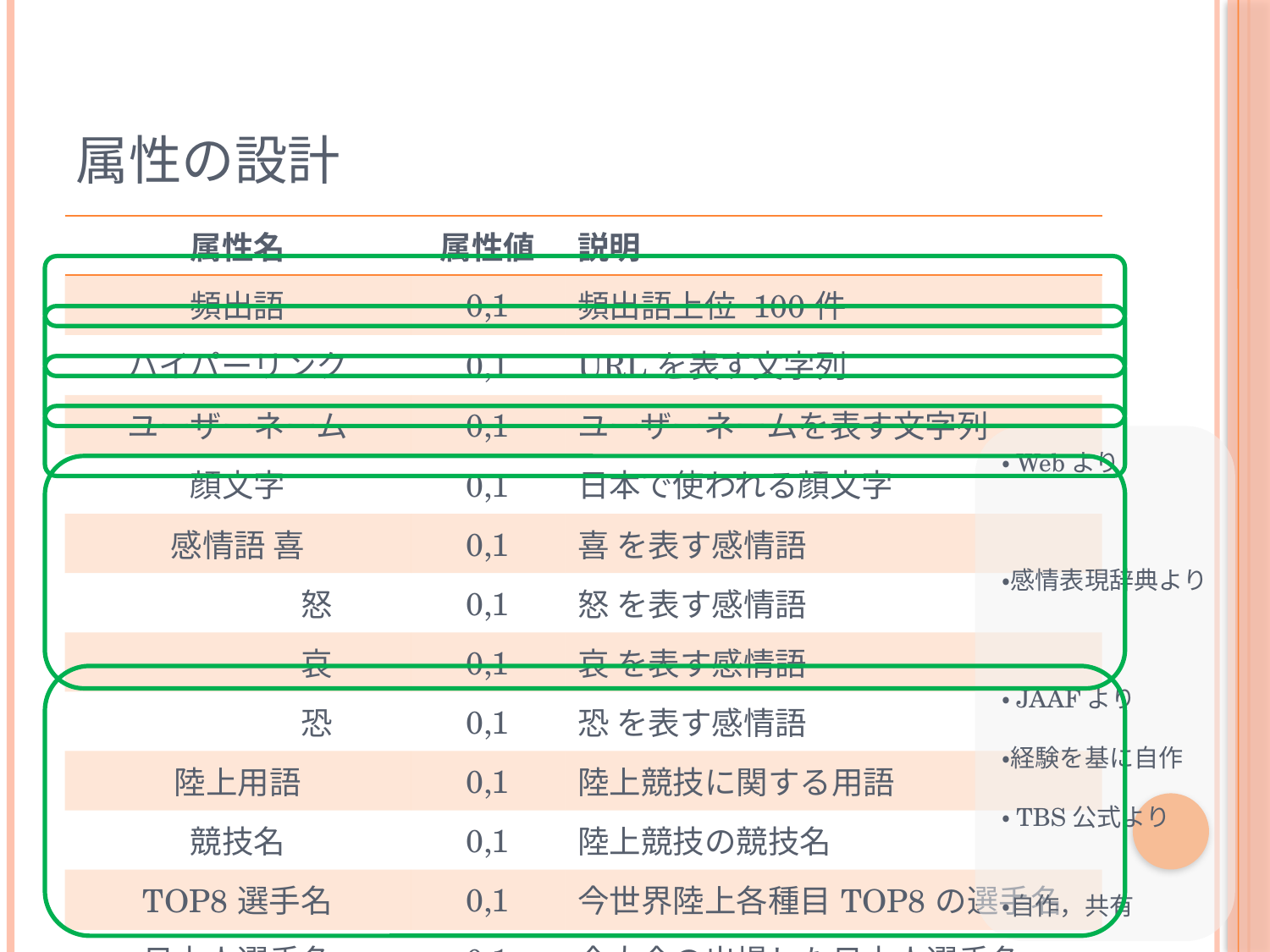

# 属性の設計
| 属性名 | 属性値 | 説明 |
| --- | --- | --- |
| 頻出語 | 0,1 | 頻出語上位 100件 |
| ハイパーリンク | 0,1 | URLを表す文字列 |
| ユーザーネーム | 0,1 | ユーザーネームを表す文字列 |
| 顔文字 | 0,1 | 日本で使われる顔文字 |
| 感情語 喜 | 0,1 | 喜 を表す感情語 |
| 怒 | 0,1 | 怒 を表す感情語 |
| 哀 | 0,1 | 哀 を表す感情語 |
| 恐 | 0,1 | 恐 を表す感情語 |
| 陸上用語 | 0,1 | 陸上競技に関する用語 |
| 競技名 | 0,1 | 陸上競技の競技名 |
| TOP8選手名 | 0,1 | 今世界陸上各種目TOP8の選手名 |
| 日本人選手名 | 0,1 | 今大会の出場した日本人選手名 |
| 野球用語 | 0,1 | 野球関連の用語 |

・Webより

・感情表現辞典より

・JAAFより

・経験を基に自作

・TBS公式より

・自作，共有